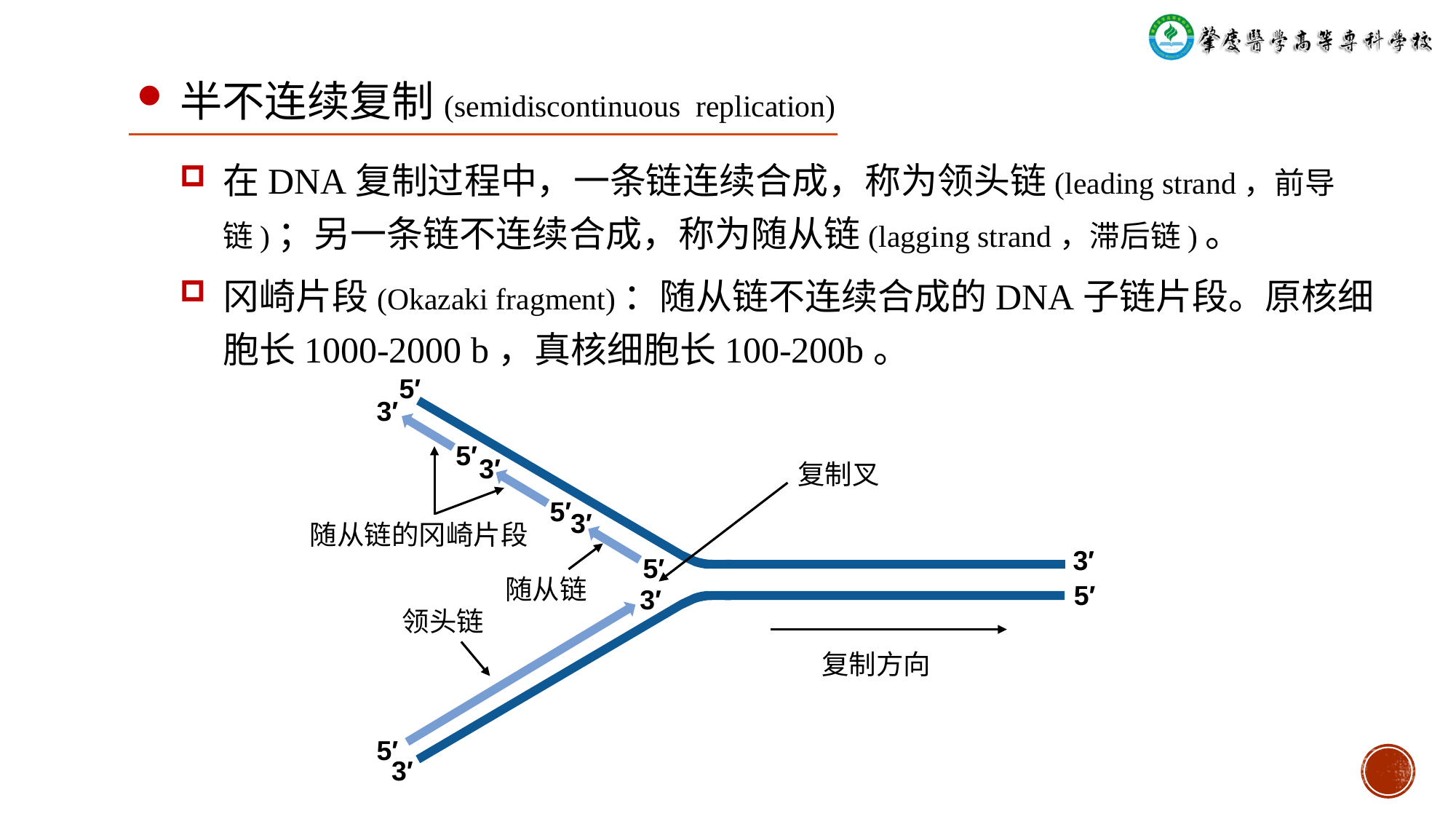

# 半不连续复制(semidiscontinuous  replication)
在DNA复制过程中，一条链连续合成，称为领头链(leading strand，前导链)；另一条链不连续合成，称为随从链(lagging strand，滞后链)。
冈崎片段(Okazaki fragment)：随从链不连续合成的DNA子链片段。原核细胞长1000-2000 b，真核细胞长100-200b。
5′
3′

5′
3′
复制叉

5′
3′
随从链的冈崎片段

3′
5′
随从链
5′
3′

领头链
复制方向

5′
3′